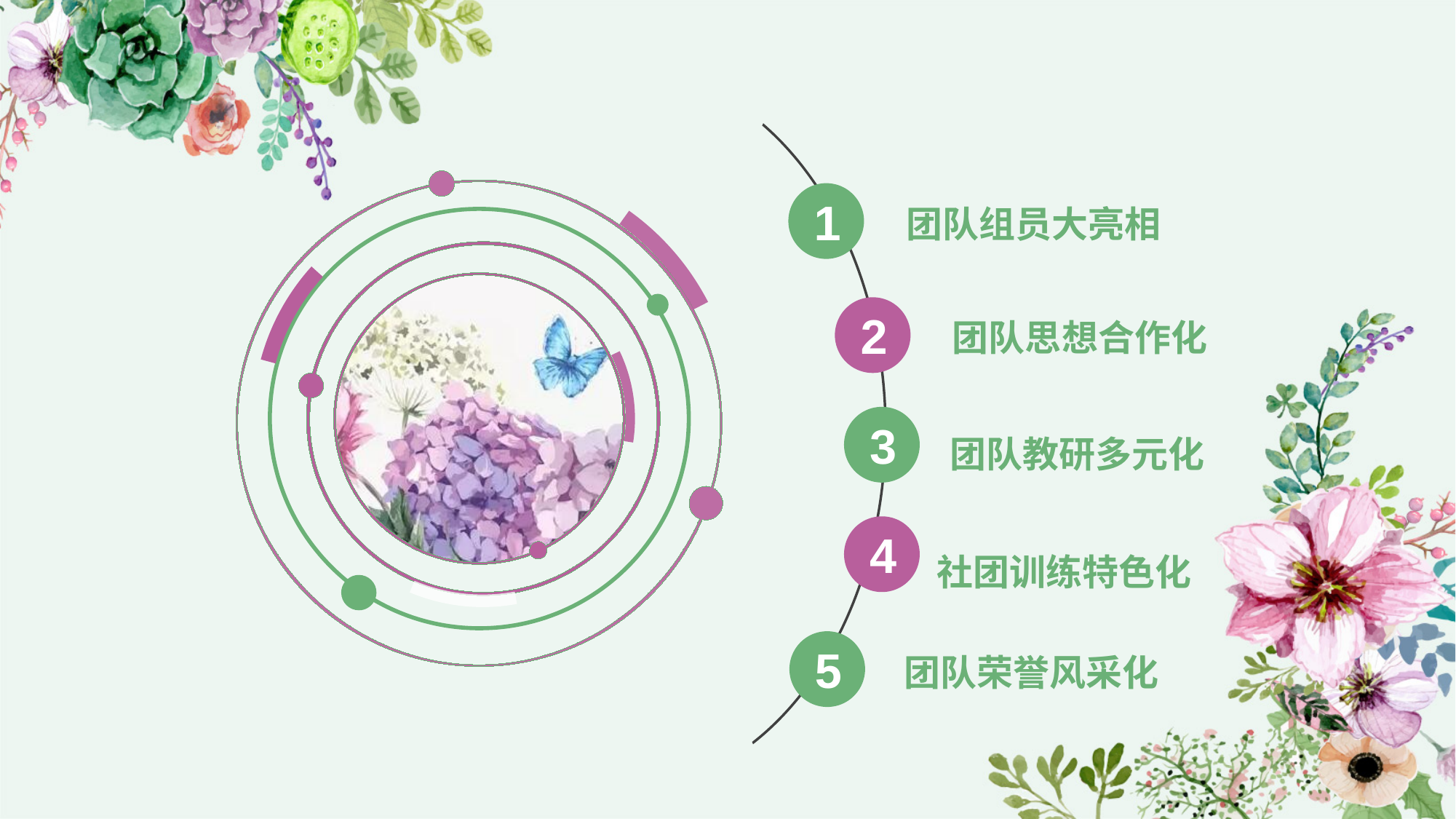

1
团队组员大亮相

2
团队思想合作化
3
团队教研多元化
4
社团训练特色化
5
团队荣誉风采化